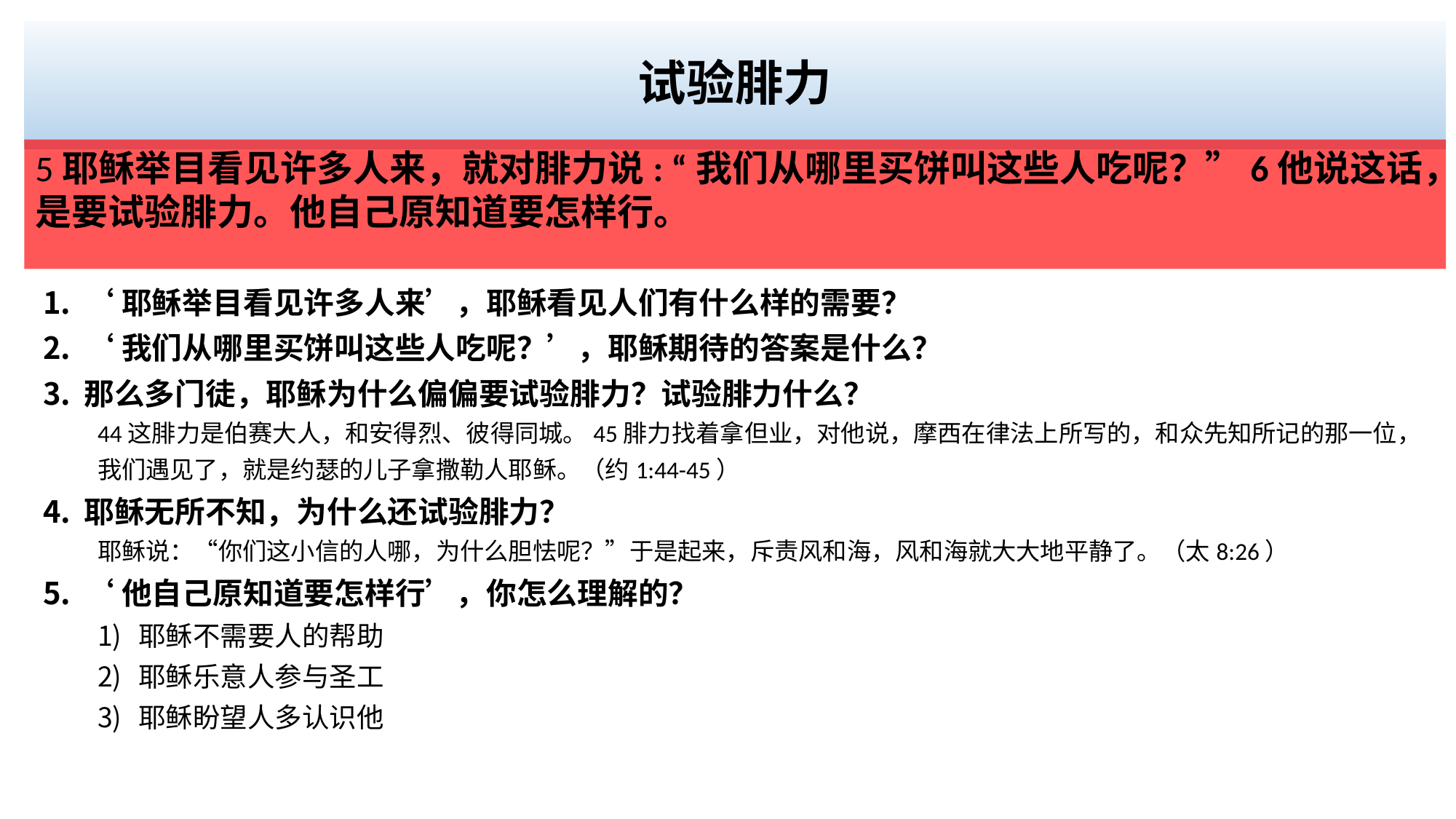

# 试验腓力
5耶稣举目看见许多人来，就对腓力说: “我们从哪里买饼叫这些人吃呢？”6他说这话，是要试验腓力。他自己原知道要怎样行。
‘耶稣举目看见许多人来’，耶稣看见人们有什么样的需要？
‘我们从哪里买饼叫这些人吃呢？’，耶稣期待的答案是什么？
那么多门徒，耶稣为什么偏偏要试验腓力？试验腓力什么？
44这腓力是伯赛大人，和安得烈、彼得同城。45腓力找着拿但业，对他说，摩西在律法上所写的，和众先知所记的那一位，我们遇见了，就是约瑟的儿子拿撒勒人耶稣。（约1:44-45）
耶稣无所不知，为什么还试验腓力？
耶稣说：“你们这小信的人哪，为什么胆怯呢？”于是起来，斥责风和海，风和海就大大地平静了。（太8:26）
‘他自己原知道要怎样行’，你怎么理解的？
耶稣不需要人的帮助
耶稣乐意人参与圣工
耶稣盼望人多认识他